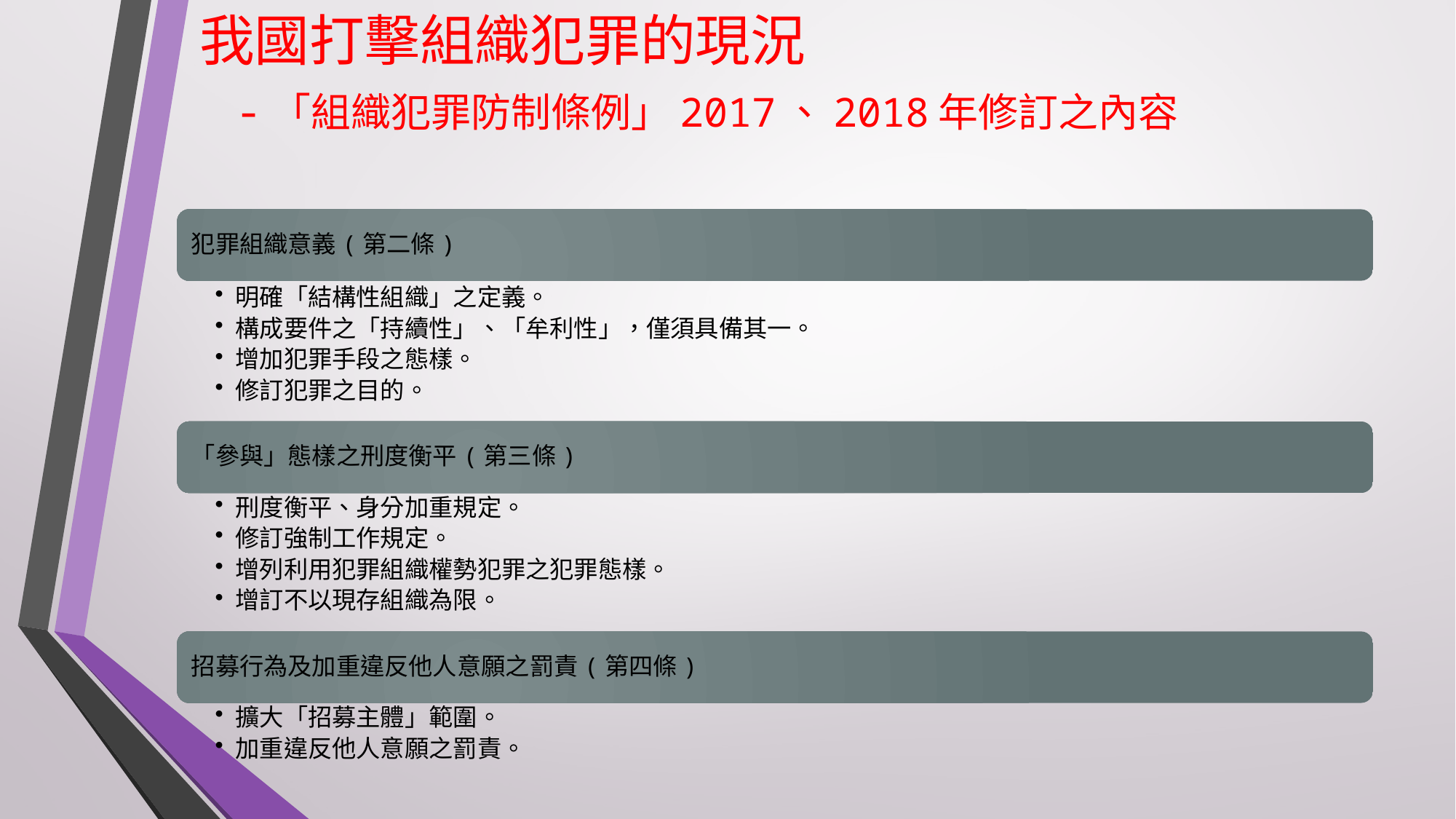

# 我國打擊組織犯罪的現況 -「組織犯罪防制條例」2017、2018年修訂之內容
犯罪組織意義(第二條)
明確「結構性組織」之定義。
構成要件之「持續性」、「牟利性」，僅須具備其一。
增加犯罪手段之態樣。
修訂犯罪之目的。
「參與」態樣之刑度衡平(第三條)
刑度衡平、身分加重規定。
修訂強制工作規定。
增列利用犯罪組織權勢犯罪之犯罪態樣。
增訂不以現存組織為限。
招募行為及加重違反他人意願之罰責(第四條)
擴大「招募主體」範圍。
加重違反他人意願之罰責。